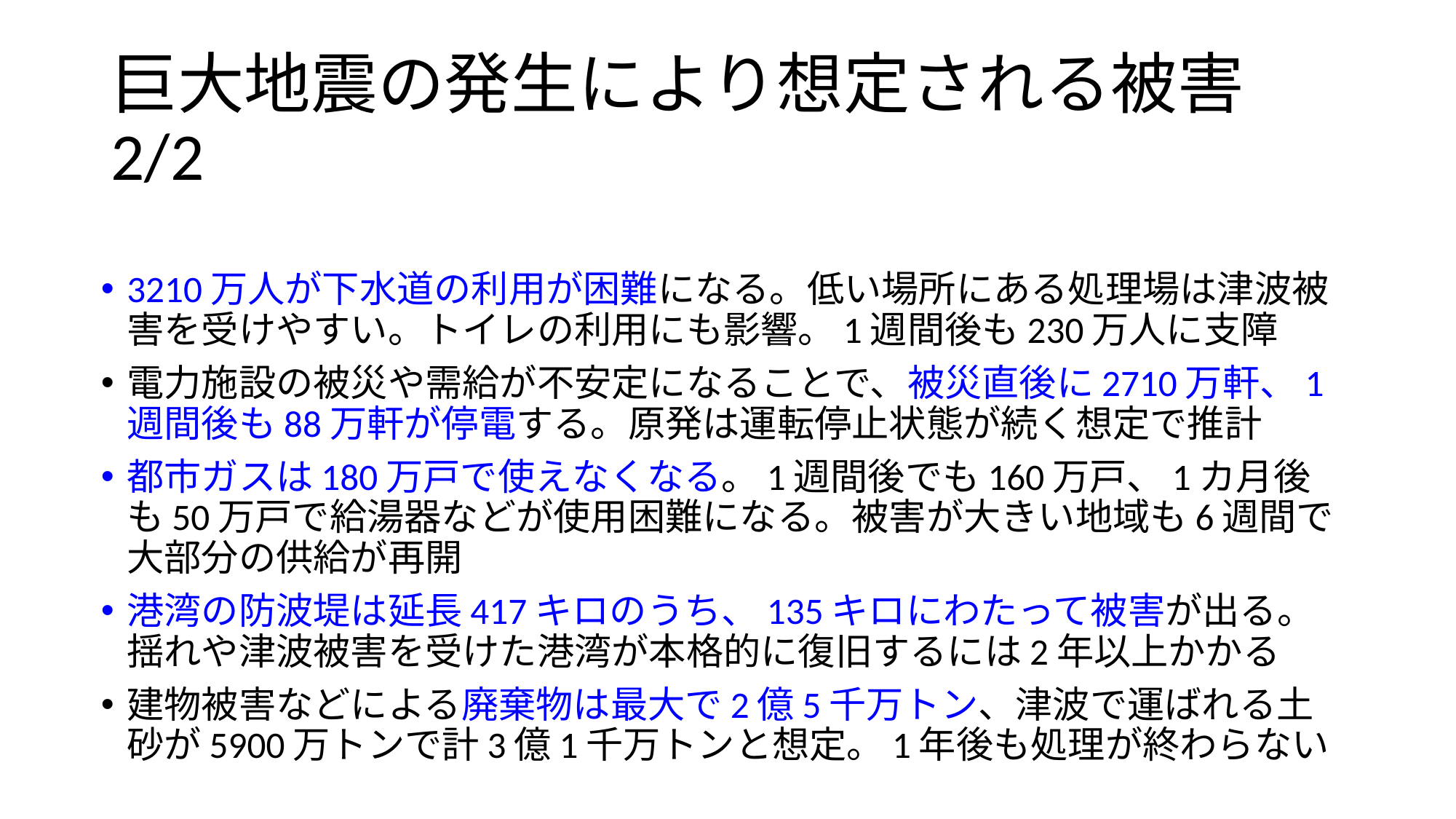

# 巨大地震の発生により想定される被害　2/2
3210万人が下水道の利用が困難になる。低い場所にある処理場は津波被害を受けやすい。トイレの利用にも影響。1週間後も230万人に支障
電力施設の被災や需給が不安定になることで、被災直後に2710万軒、1週間後も88万軒が停電する。原発は運転停止状態が続く想定で推計
都市ガスは180万戸で使えなくなる。1週間後でも160万戸、1カ月後も50万戸で給湯器などが使用困難になる。被害が大きい地域も6週間で大部分の供給が再開
港湾の防波堤は延長417キロのうち、135キロにわたって被害が出る。揺れや津波被害を受けた港湾が本格的に復旧するには2年以上かかる
建物被害などによる廃棄物は最大で2億5千万トン、津波で運ばれる土砂が5900万トンで計3億1千万トンと想定。1年後も処理が終わらない